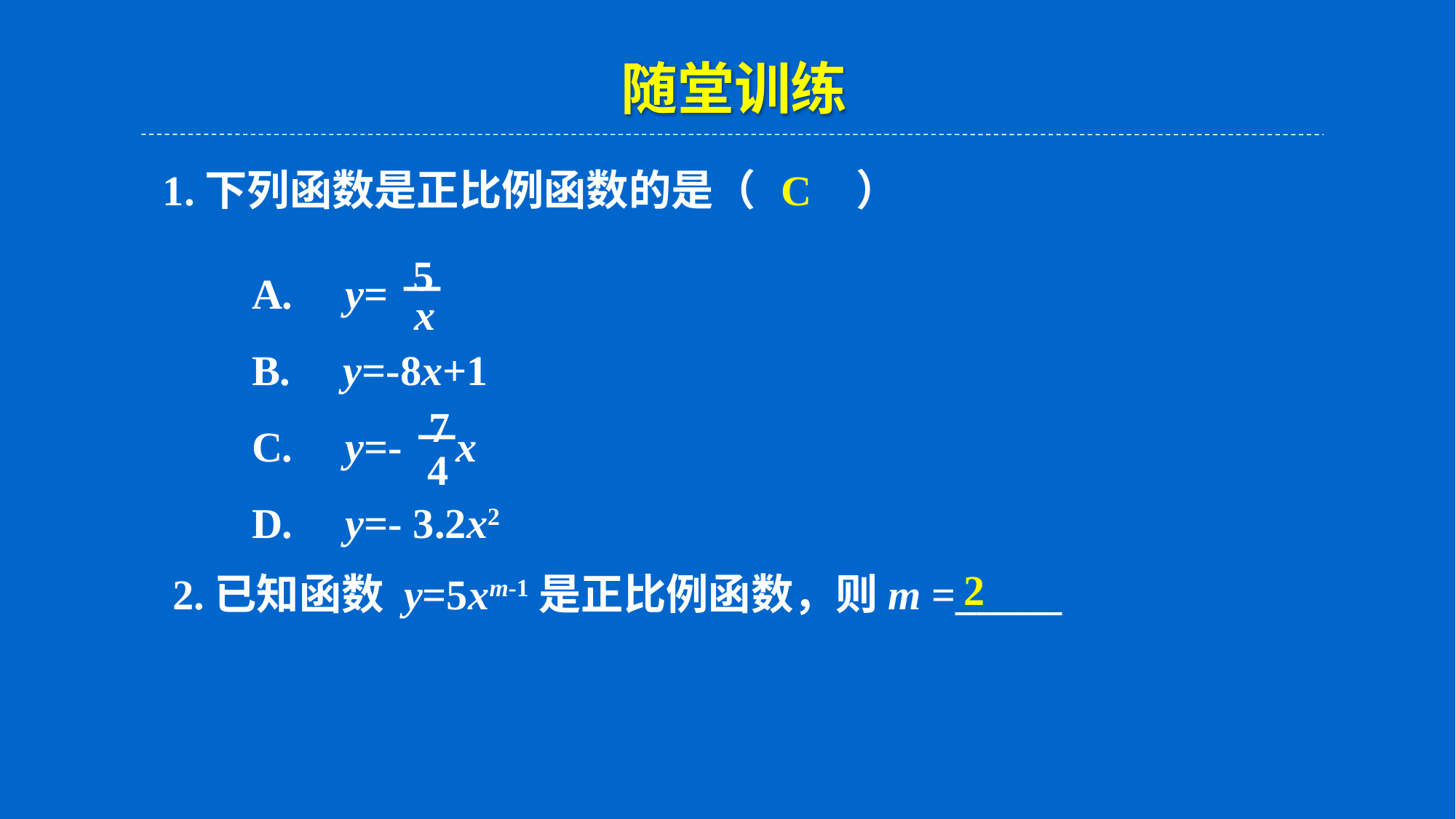

随堂训练
1.下列函数是正比例函数的是（    　  ）
C
5
A.     y=
B.     y=-8x+1
C.     y=-     x
D.     y=- 3.2x2
x

7
4

2
2.已知函数 y=5xm-1是正比例函数，则m =_____